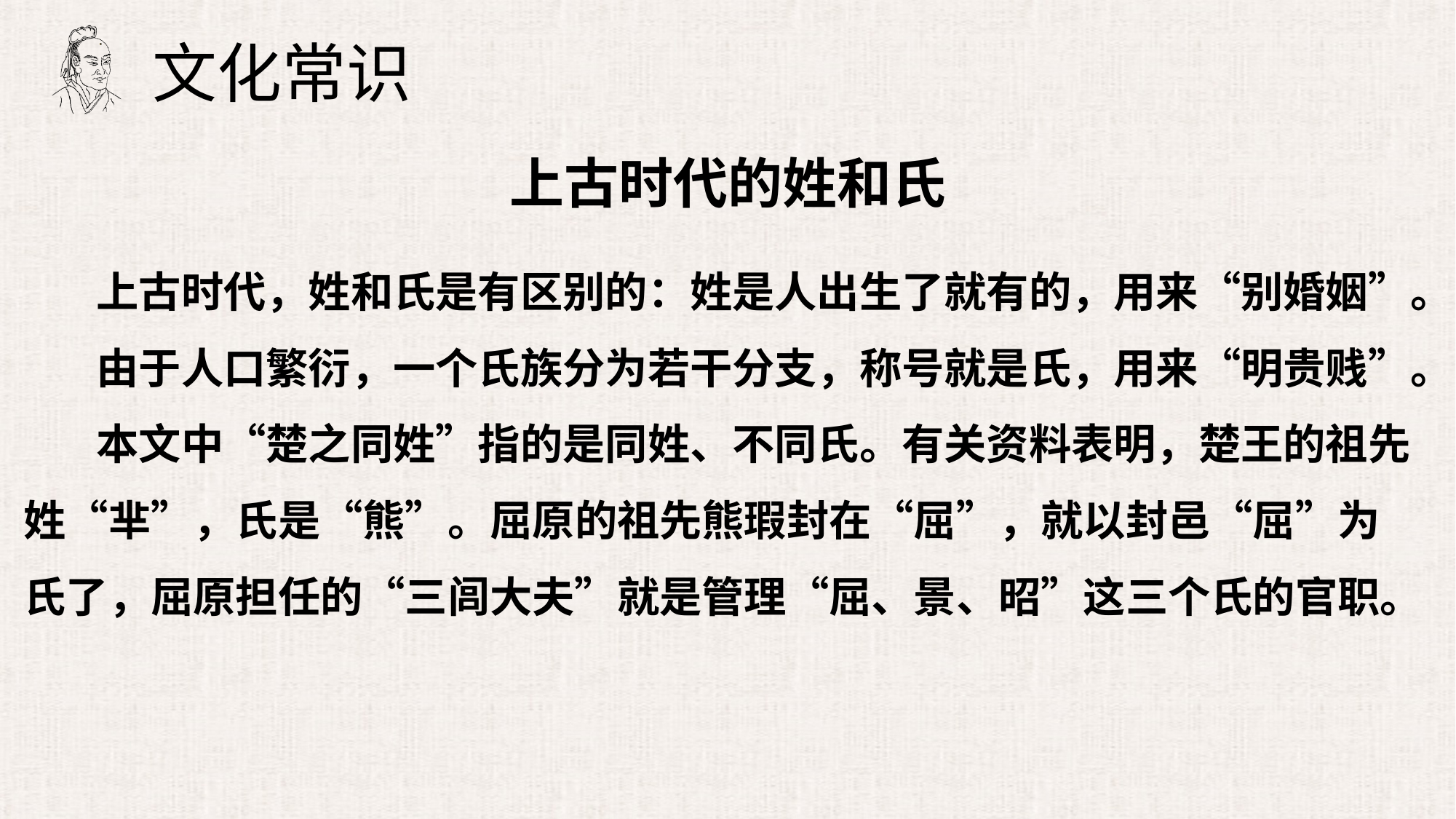

文化常识
上古时代的姓和氏
上古时代，姓和氏是有区别的：姓是人出生了就有的，用来“别婚姻”。
由于人口繁衍，一个氏族分为若干分支，称号就是氏，用来“明贵贱”。
本文中“楚之同姓”指的是同姓、不同氏。有关资料表明，楚王的祖先姓“芈”，氏是“熊”。屈原的祖先熊瑕封在“屈”，就以封邑“屈”为氏了，屈原担任的“三闾大夫”就是管理“屈、景、昭”这三个氏的官职。